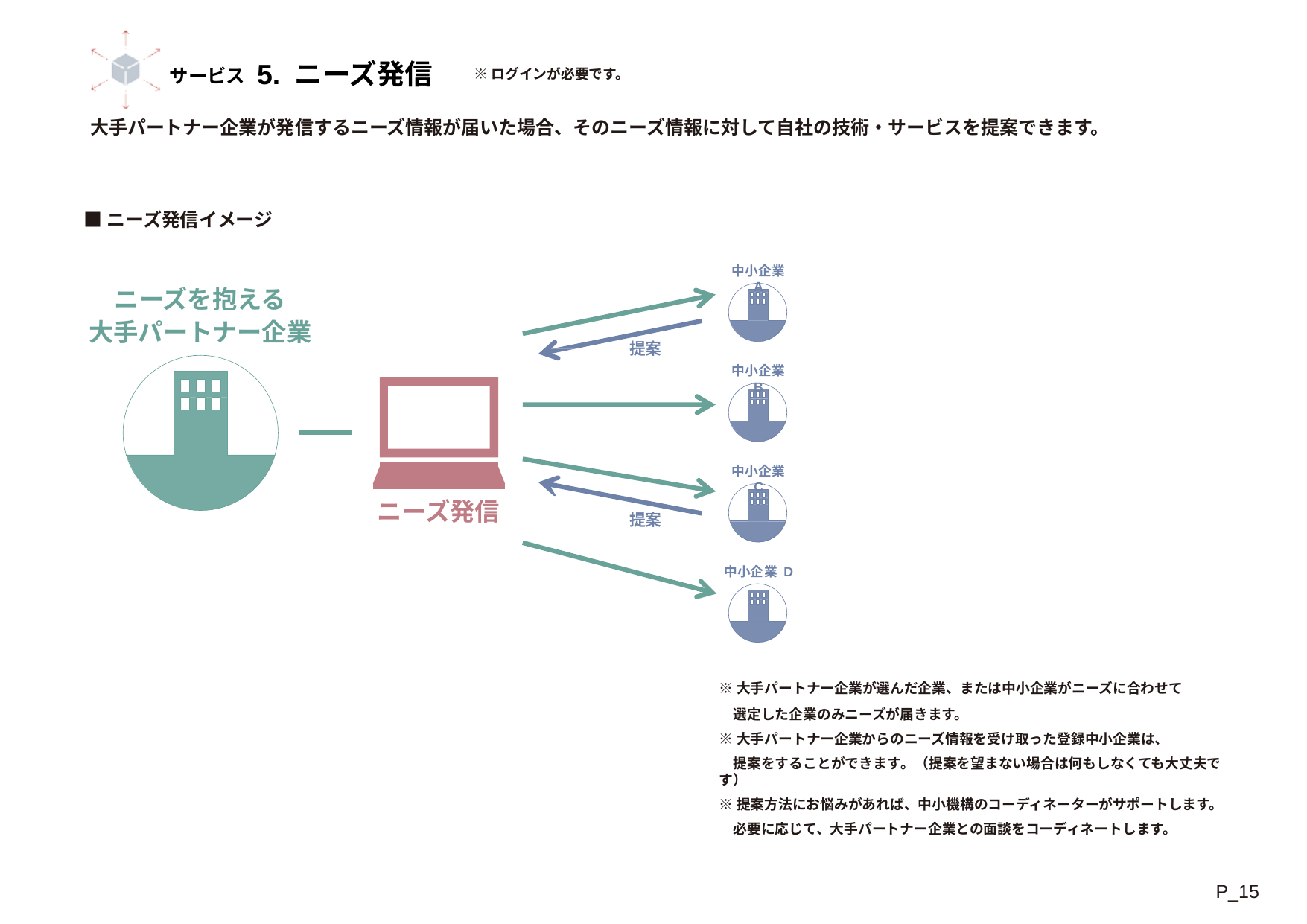

サービス 5. ニーズ発信
※ログインが必要です。
大手パートナー企業が発信するニーズ情報が届いた場合、そのニーズ情報に対して自社の技術・サービスを提案できます。
■ニーズ発信イメージ
中小企業 A
ニーズを抱える
大手パートナー企業

提案

中小企業 B

中小企業 C

ニーズ発信

提案

中小企業 D

※大手パートナー企業が選んだ企業、または中小企業がニーズに合わせて
　選定した企業のみニーズが届きます。
※大手パートナー企業からのニーズ情報を受け取った登録中小企業は、
　提案をすることができます。（提案を望まない場合は何もしなくても大丈夫です）
※提案方法にお悩みがあれば、中小機構のコーディネーターがサポートします。
　必要に応じて、大手パートナー企業との面談をコーディネートします。
P_15